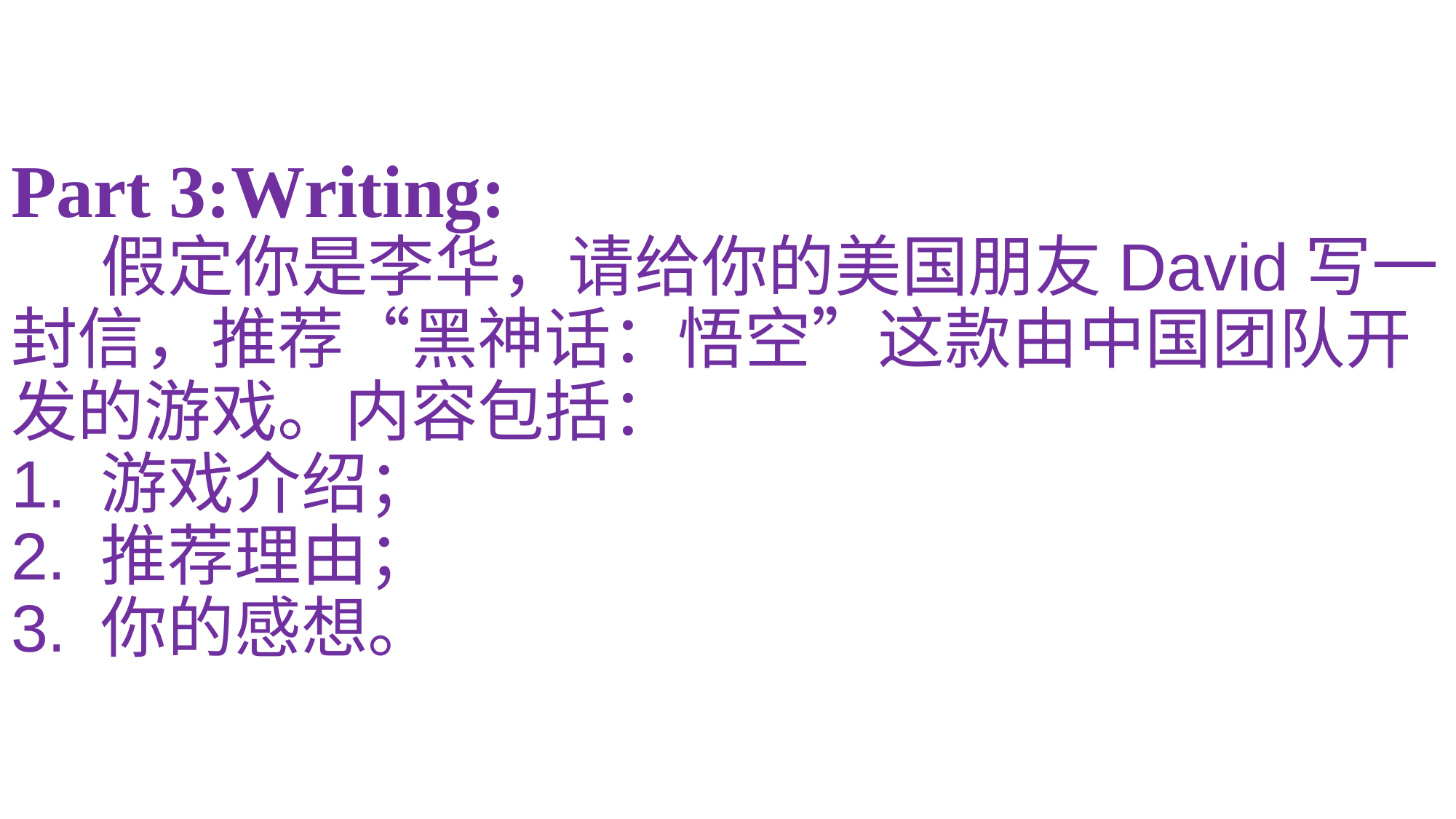

# Part 3:Writing: 假定你是李华，请给你的美国朋友David写一封信，推荐“黑神话：悟空”这款由中国团队开发的游戏。内容包括： 1. 游戏介绍； 2. 推荐理由； 3. 你的感想。